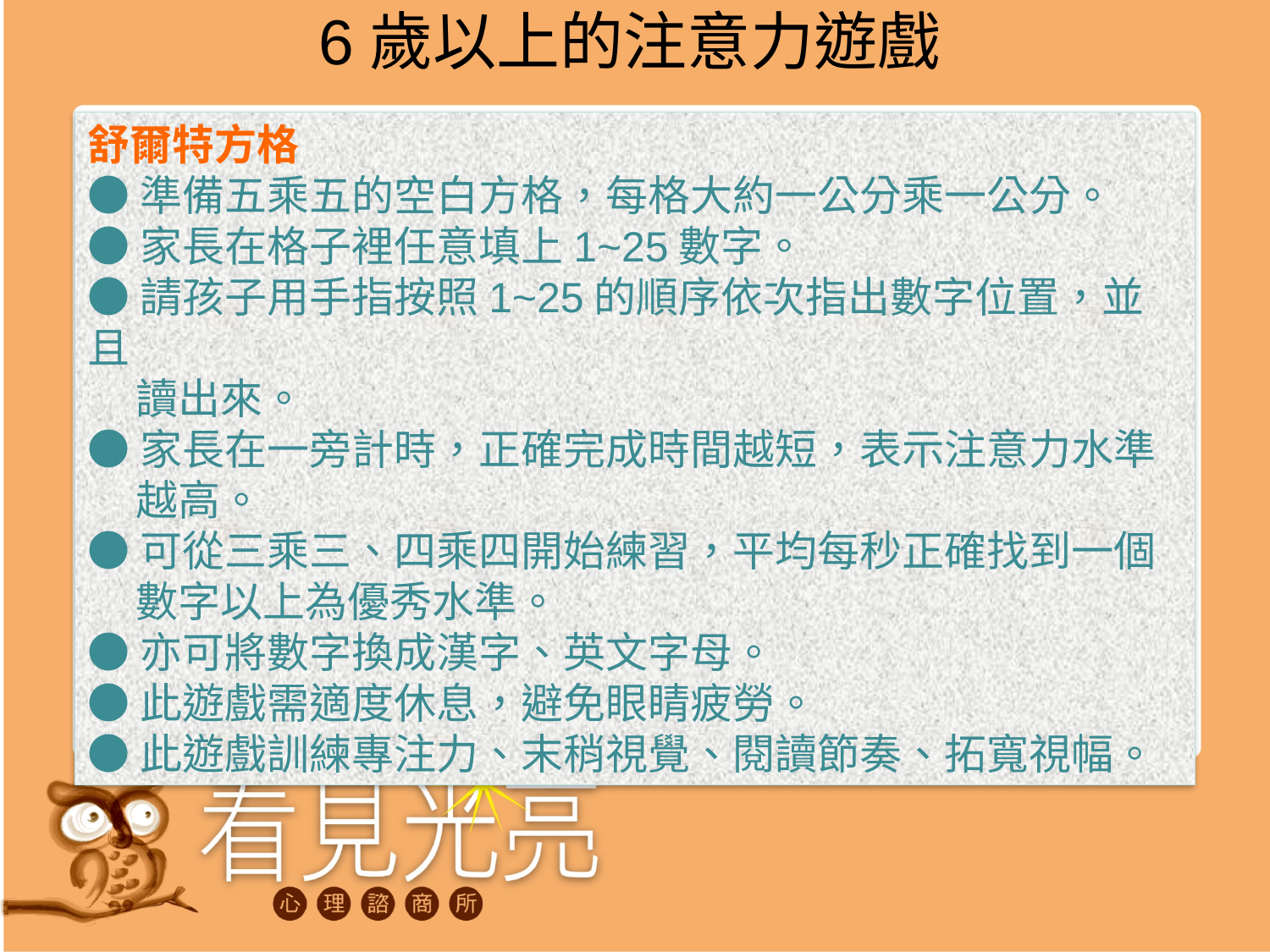

# 6歲以上的注意力遊戲
舒爾特方格
●準備五乘五的空白方格，每格大約一公分乘一公分。
●家長在格子裡任意填上1~25數字。
●請孩子用手指按照1~25的順序依次指出數字位置，並且
    讀出來。
●家長在一旁計時，正確完成時間越短，表示注意力水準
    越高。
●可從三乘三、四乘四開始練習，平均每秒正確找到一個
    數字以上為優秀水準。
●亦可將數字換成漢字、英文字母。
●此遊戲需適度休息，避免眼睛疲勞。
●此遊戲訓練專注力、末稍視覺、閱讀節奏、拓寬視幅。